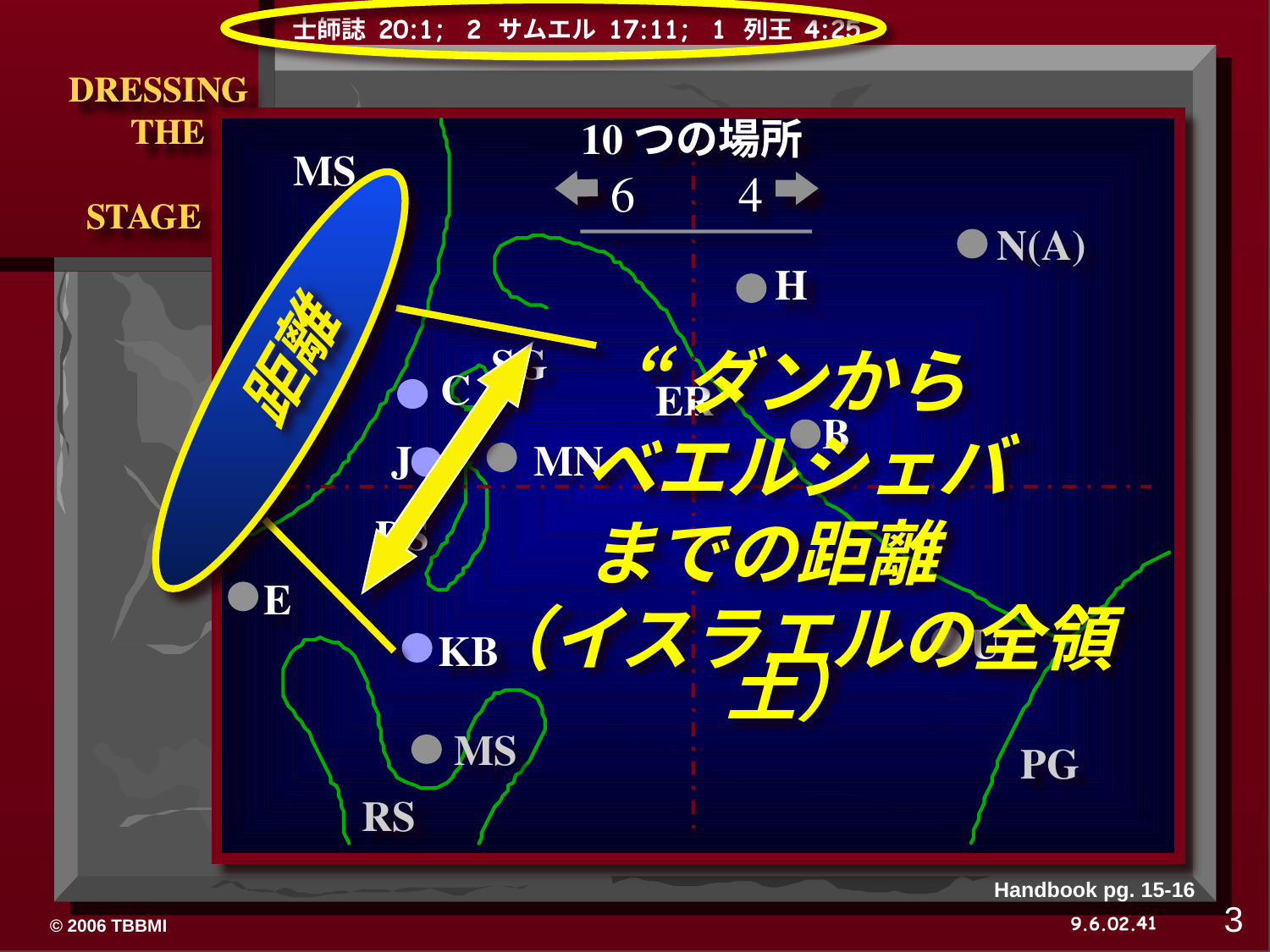

士師誌 20:1;  2 サムエル 17:11;  1 列王 4:25

 DRESSING
        THE
   STAGE
10つの場所

距離

MS
6
4

“ダンから
ベエルシェバ
までの距離
（イスラエルの全領土）
N(A)

H

SG
C

ER

B

J
MN

DS

E

U
KB

MS
PG

RS

Handbook pg. 15-16
3
41